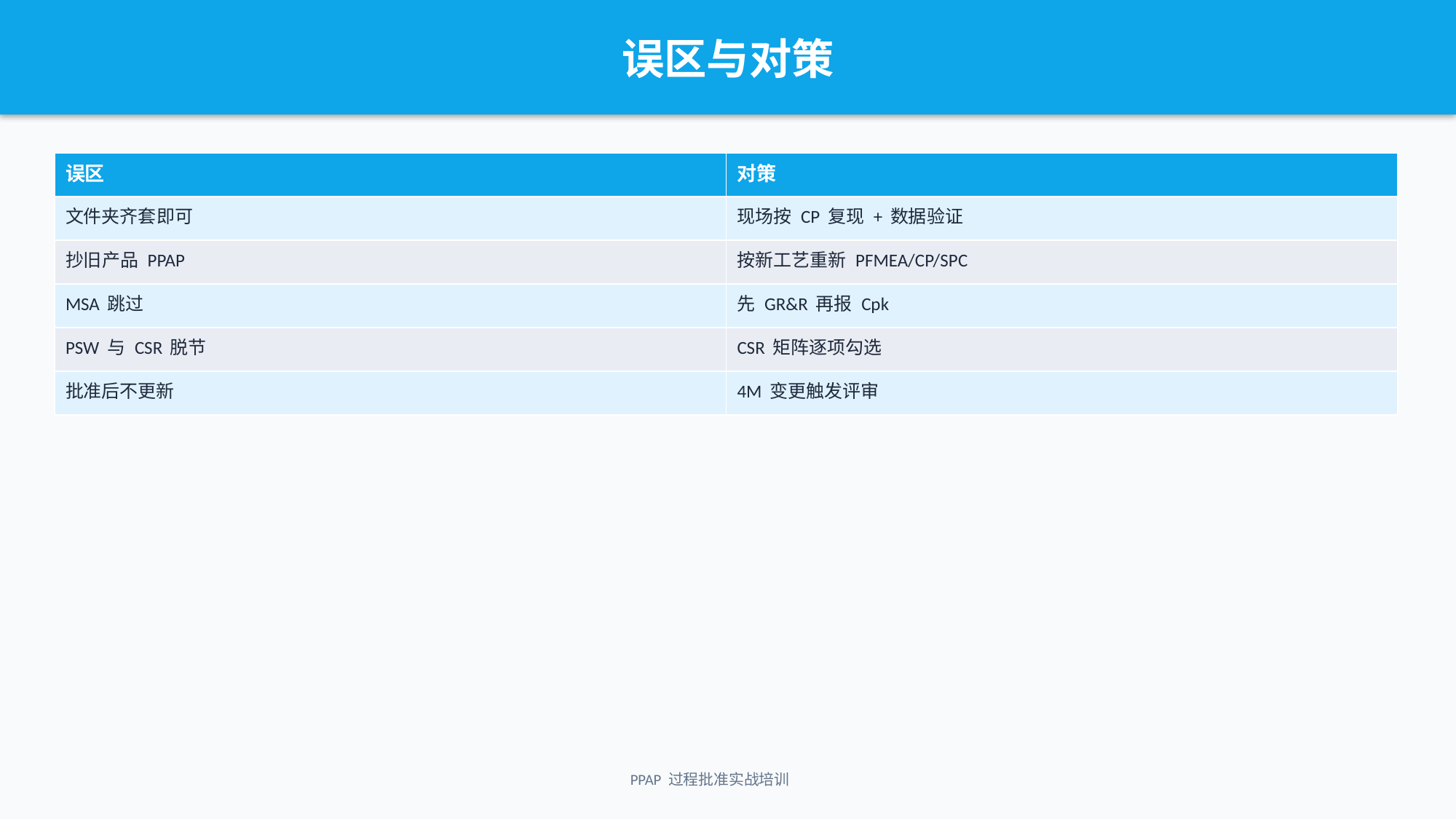

误区与对策
| 误区 | 对策 |
| --- | --- |
| 文件夹齐套即可 | 现场按 CP 复现 + 数据验证 |
| 抄旧产品 PPAP | 按新工艺重新 PFMEA/CP/SPC |
| MSA 跳过 | 先 GR&R 再报 Cpk |
| PSW 与 CSR 脱节 | CSR 矩阵逐项勾选 |
| 批准后不更新 | 4M 变更触发评审 |
PPAP 过程批准实战培训